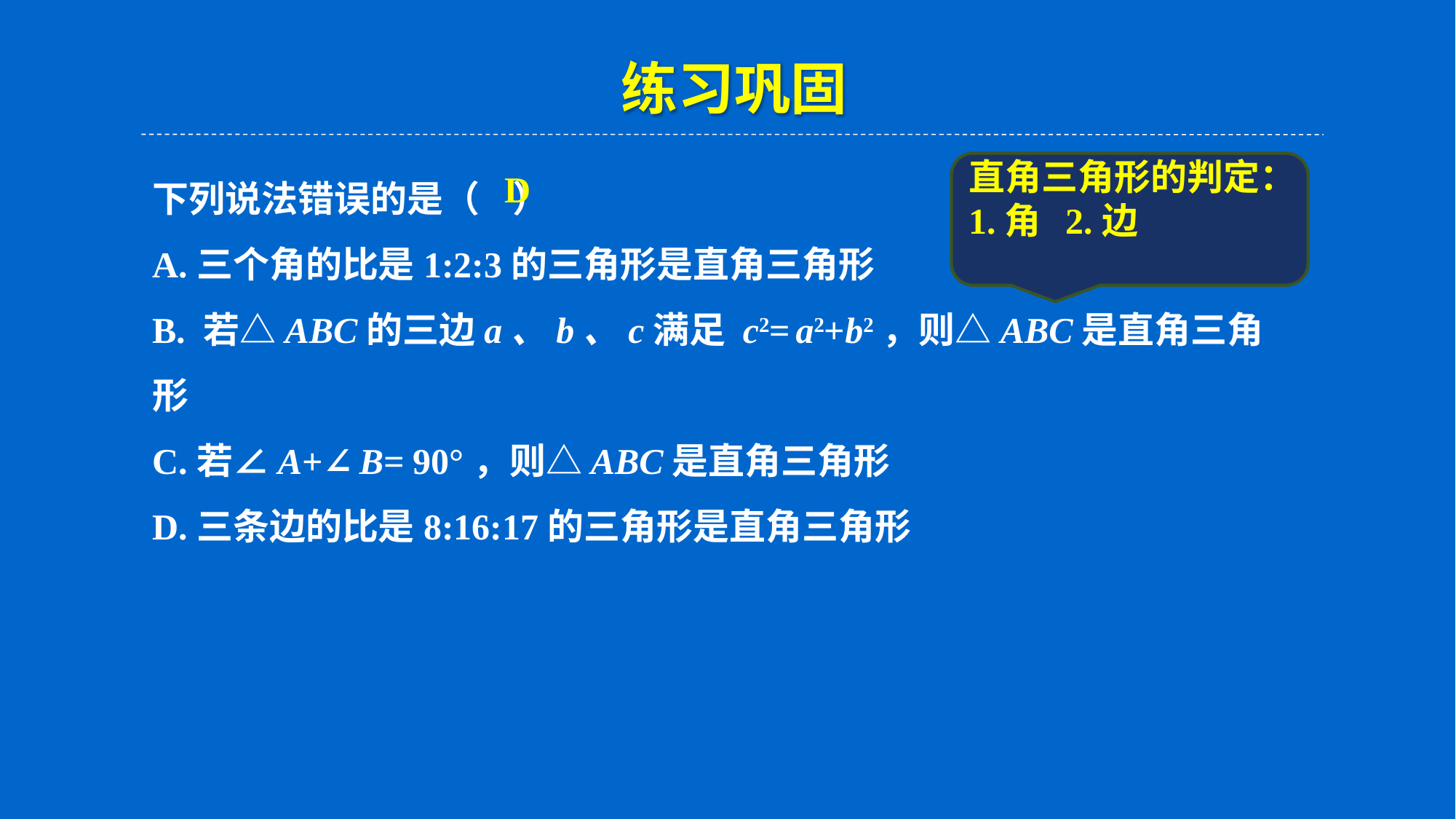

练习巩固
下列说法错误的是（    ）
A.三个角的比是1:2:3的三角形是直角三角形
B. 若△ABC的三边a、b、c满足 c2= a2+b2，则△ABC是直角三角形
C.若∠A+∠B= 90°，则△ABC是直角三角形
D.三条边的比是8:16:17的三角形是直角三角形
直角三角形的判定：1.角  2.边

D